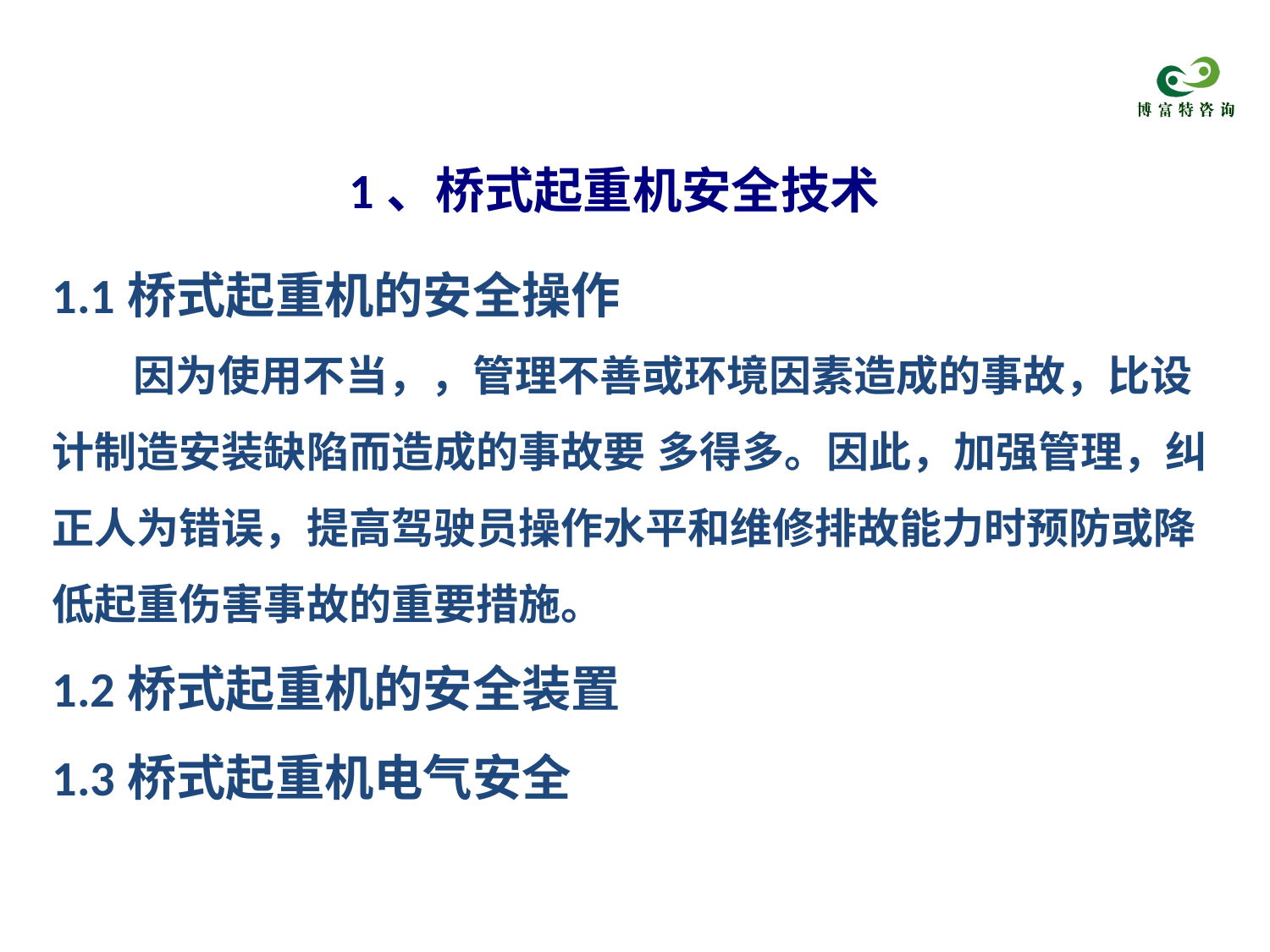

1、桥式起重机安全技术
1.1桥式起重机的安全操作
      因为使用不当，，管理不善或环境因素造成的事故，比设计制造安装缺陷而造成的事故要 多得多。因此，加强管理，纠正人为错误，提高驾驶员操作水平和维修排故能力时预防或降低起重伤害事故的重要措施。
1.2桥式起重机的安全装置
1.3桥式起重机电气安全
4